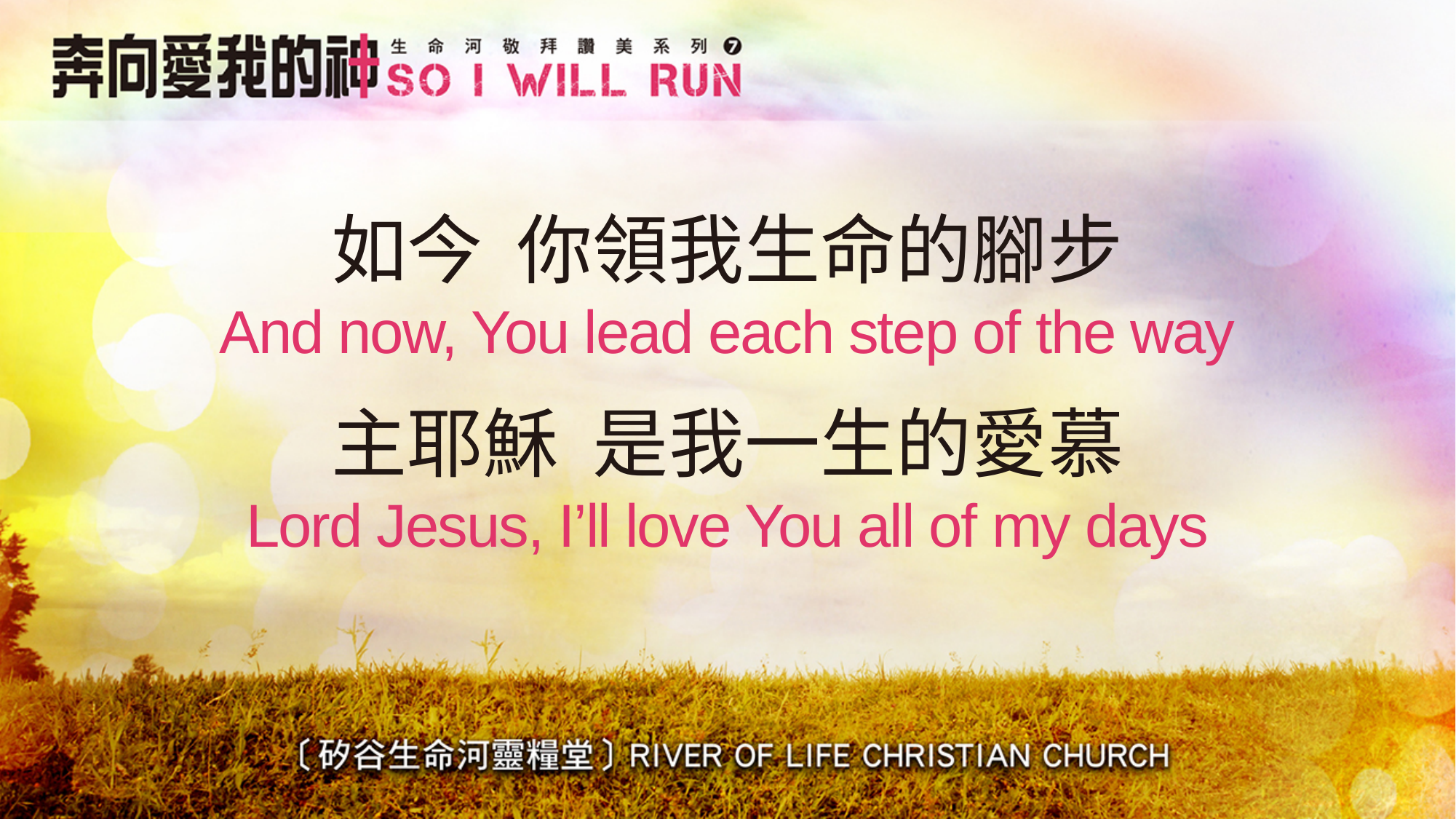

# 如今  你領我生命的腳步 And now, You lead each step of the way
主耶穌  是我一生的愛慕
Lord Jesus, I’ll love You all of my days